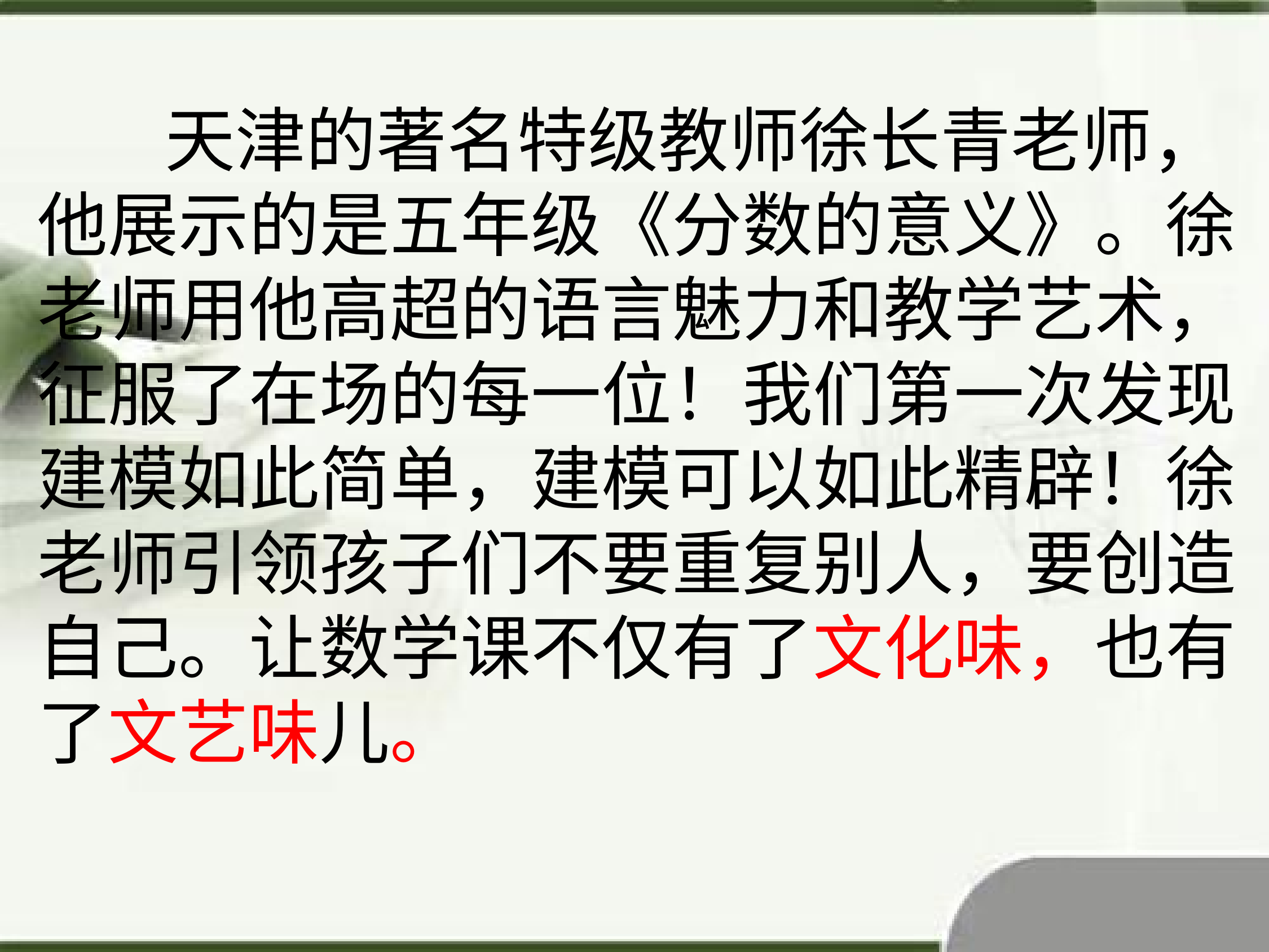

天津的著名特级教师徐长青老师，他展示的是五年级《分数的意义》。徐老师用他高超的语言魅力和教学艺术，征服了在场的每一位！我们第一次发现建模如此简单，建模可以如此精辟！徐老师引领孩子们不要重复别人，要创造自己。让数学课不仅有了文化味，也有了文艺味儿。